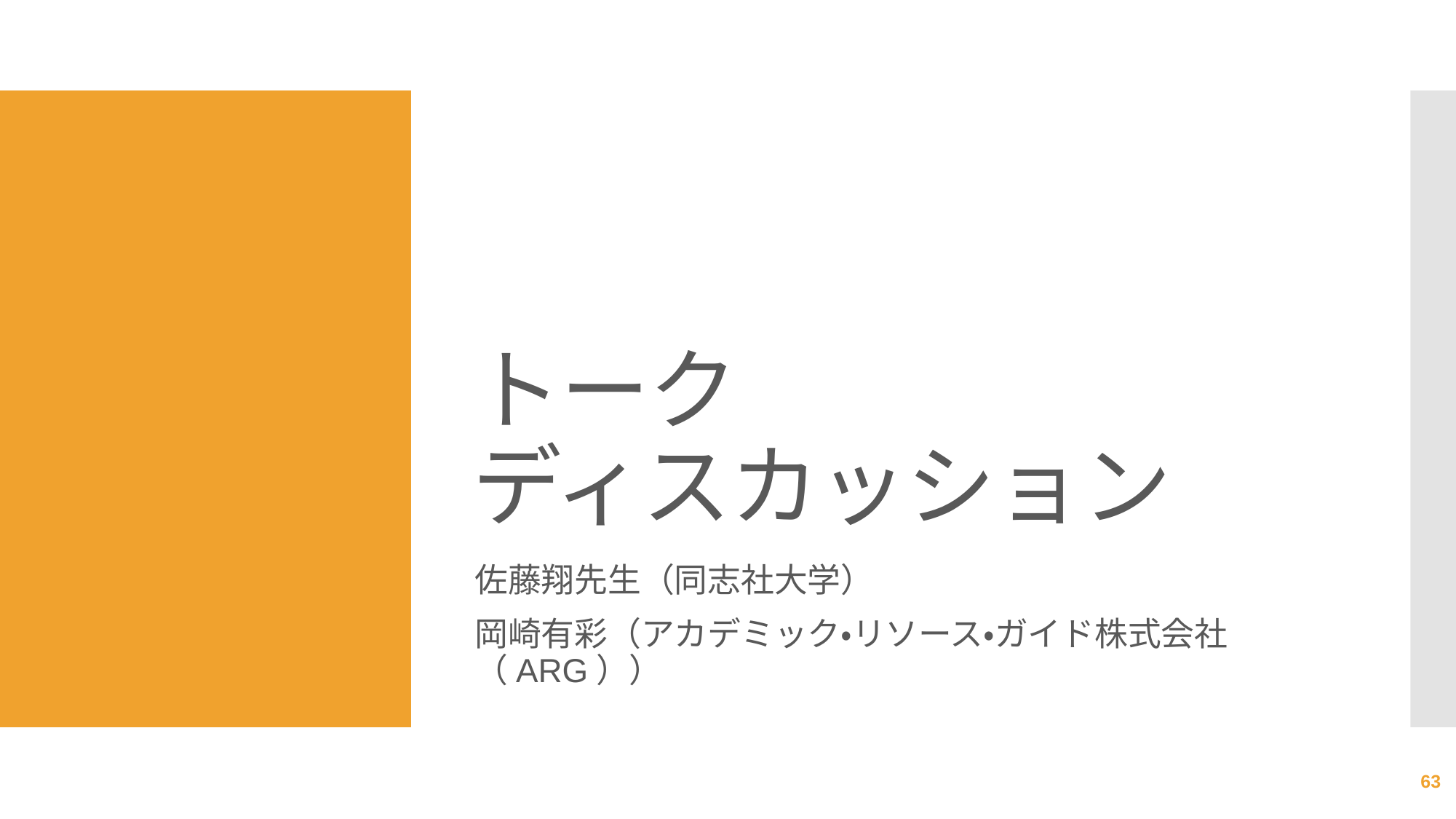

# トーク ディスカッション
佐藤翔先生（同志社大学）
岡崎有彩（アカデミック・リソース・ガイド株式会社（ARG））
63